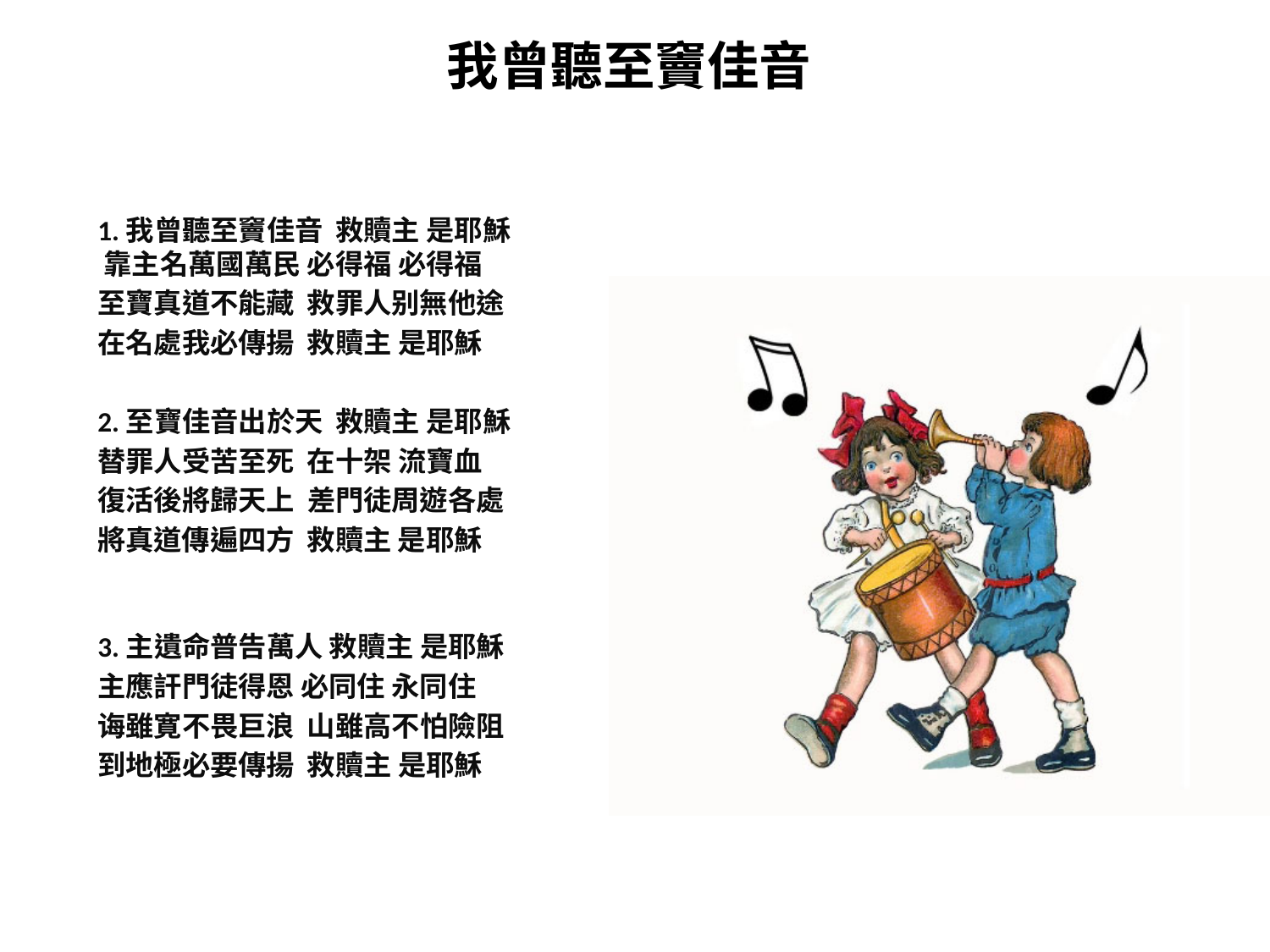

# 我曾聽至竇佳音
1.我曾聽至竇佳音  救贖主 是耶穌
 靠主名萬國萬民 必得福 必得福
至寶真道不能藏  救罪人别無他途
在名處我必傳揚  救贖主 是耶穌

2.至寶佳音出於天  救贖主 是耶穌
替罪人受苦至死  在十架 流寶血
復活後將歸天上  差門徒周遊各處
將真道傳遍四方  救贖主 是耶穌
3.主遺命普告萬人 救贖主 是耶穌
主應訐門徒得恩 必同住 永同住
诲雖寛不畏巨浪  山雖高不怕險阻
到地極必要傳揚  救贖主 是耶穌